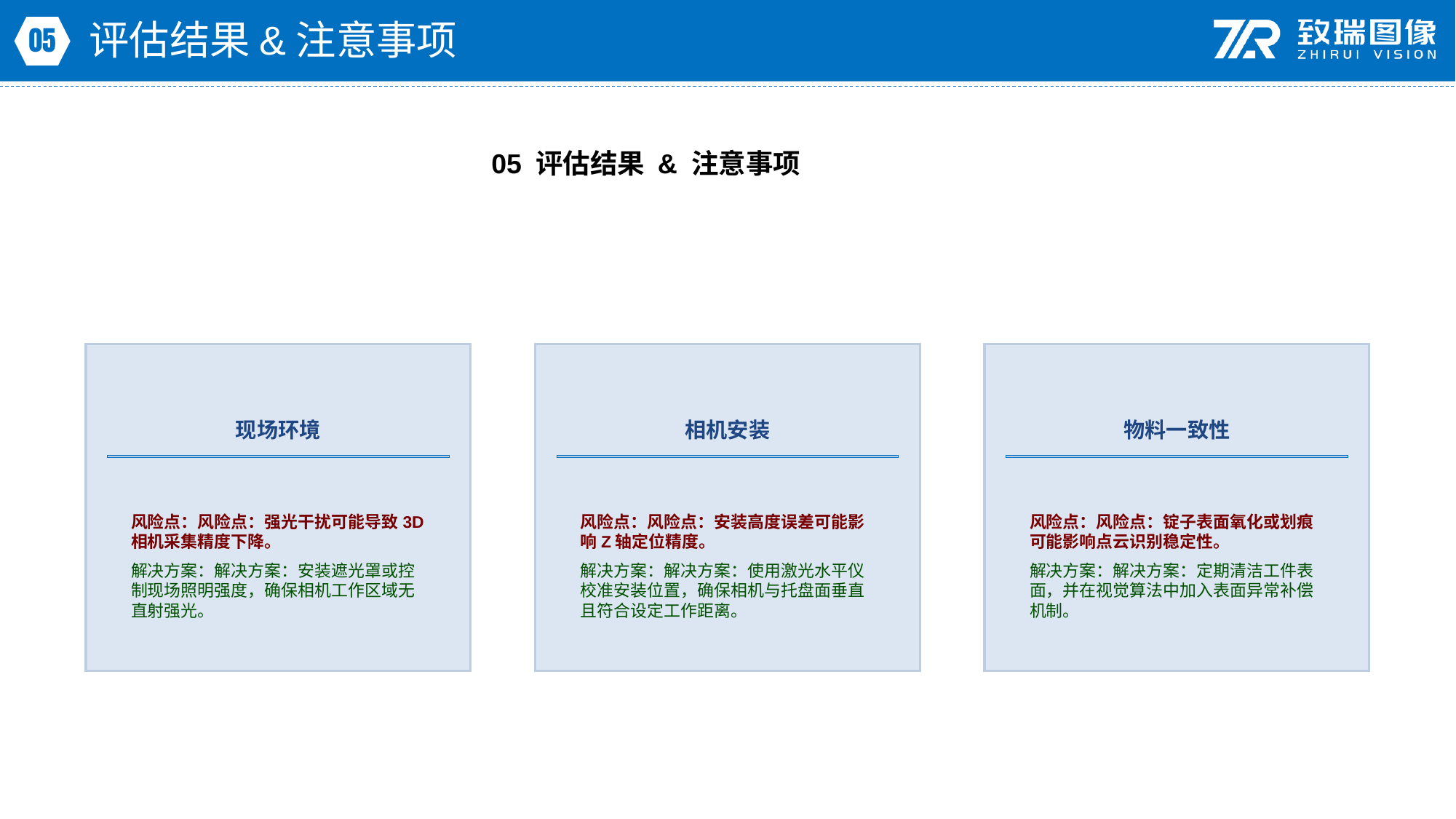

评估结果&注意事项
05

05 评估结果 & 注意事项

现场环境

相机安装

物料一致性

风险点：风险点：强光干扰可能导致3D相机采集精度下降。
解决方案：解决方案：安装遮光罩或控制现场照明强度，确保相机工作区域无直射强光。

风险点：风险点：安装高度误差可能影响Z轴定位精度。
解决方案：解决方案：使用激光水平仪校准安装位置，确保相机与托盘面垂直且符合设定工作距离。

风险点：风险点：锭子表面氧化或划痕可能影响点云识别稳定性。
解决方案：解决方案：定期清洁工件表面，并在视觉算法中加入表面异常补偿机制。